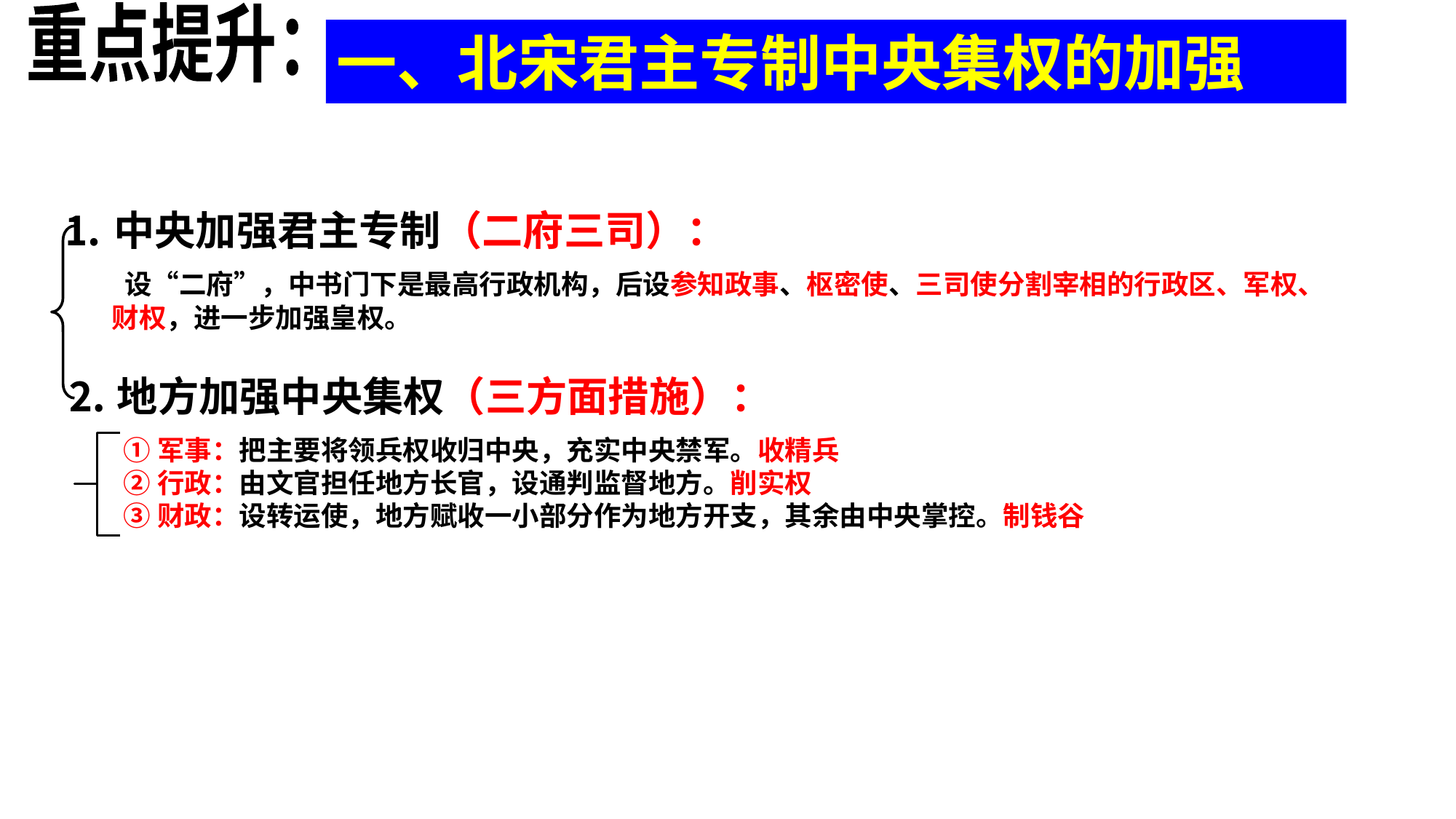

重点提升：
一、北宋君主专制中央集权的加强
⒈中央加强君主专制（二府三司）：

 设“二府”，中书门下是最高行政机构，后设参知政事、枢密使、三司使分割宰相的行政区、军权、财权，进一步加强皇权。
⒉地方加强中央集权（三方面措施）：
①军事：把主要将领兵权收归中央，充实中央禁军。收精兵
②行政：由文官担任地方长官，设通判监督地方。削实权
③财政：设转运使，地方赋收一小部分作为地方开支，其余由中央掌控。制钱谷